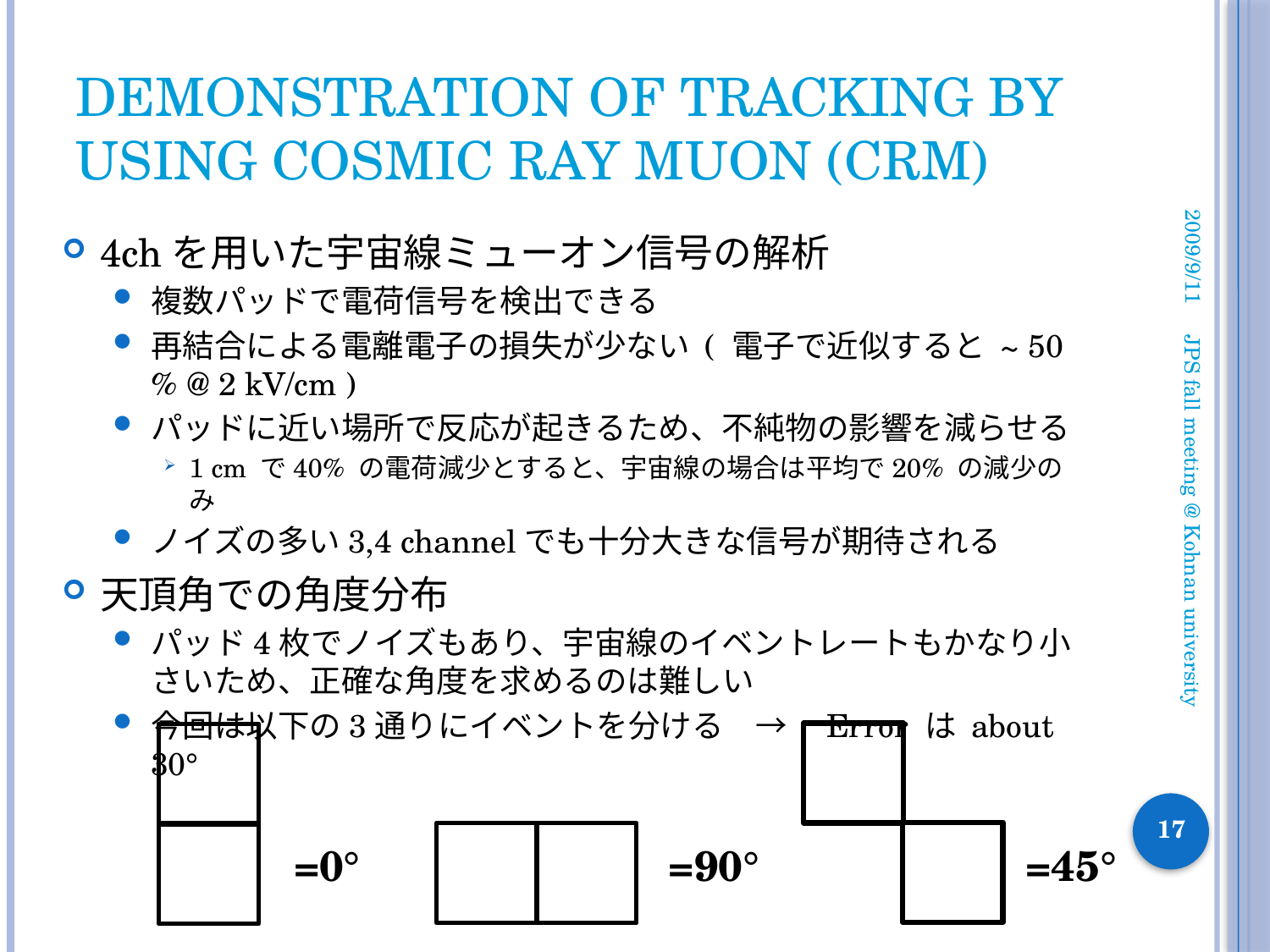

# Demonstration of tracking by using Cosmic Ray Muon (CRM)
2009/9/11
4chを用いた宇宙線ミューオン信号の解析
複数パッドで電荷信号を検出できる
再結合による電離電子の損失が少ない ( 電子で近似すると ~ 50 % @ 2 kV/cm )
パッドに近い場所で反応が起きるため、不純物の影響を減らせる
1 cm で40% の電荷減少とすると、宇宙線の場合は平均で20% の減少のみ
ノイズの多い3,4 channelでも十分大きな信号が期待される
天頂角での角度分布
パッド4枚でノイズもあり、宇宙線のイベントレートもかなり小さいため、正確な角度を求めるのは難しい
今回は以下の3通りにイベントを分ける　→　Error は about 30°

JPS fall meeting @ Kohnan university

17
=0°
=90°
=45°